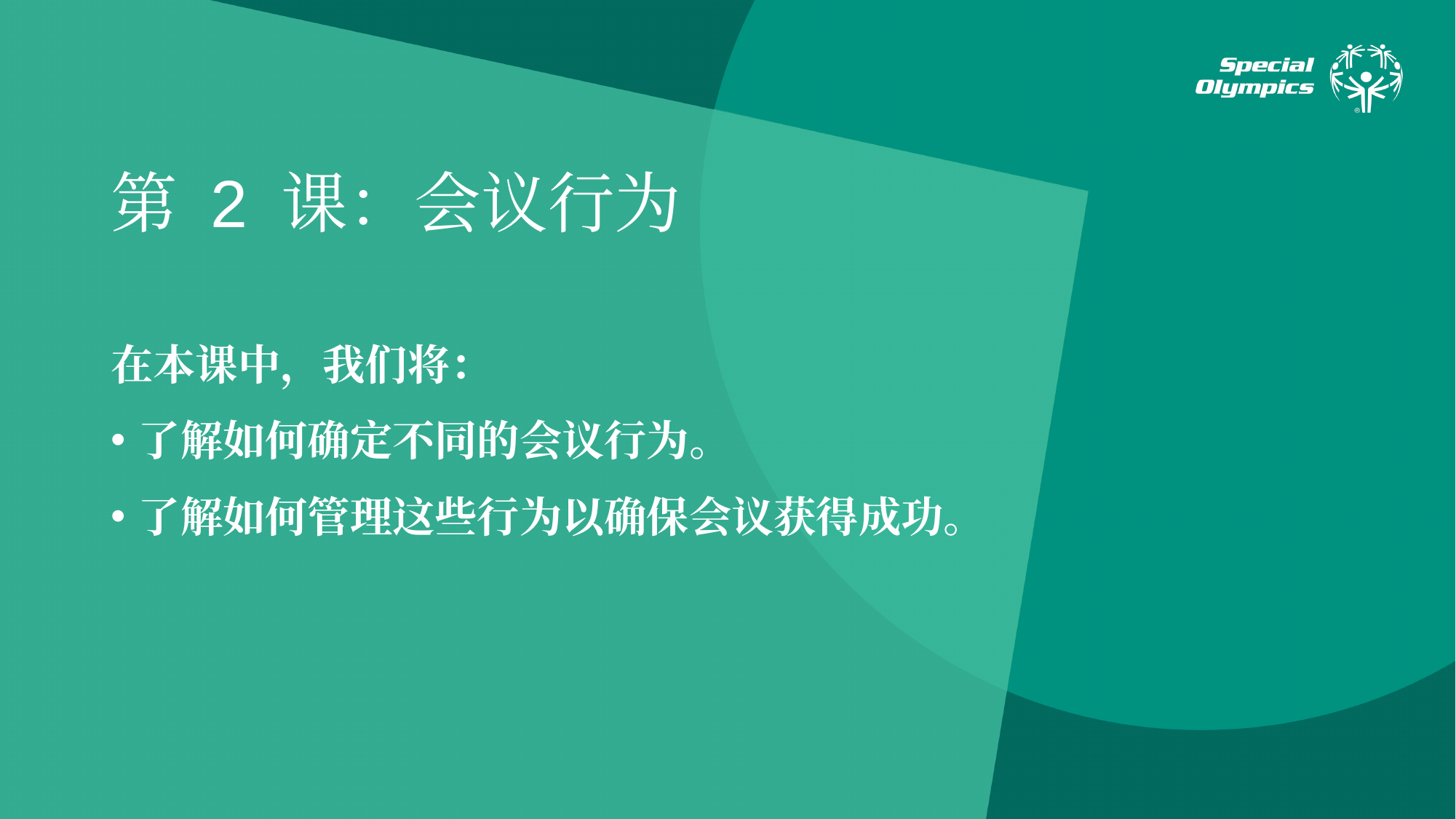

# 第 2 课：会议行为
在本课中，我们将：
了解如何确定不同的会议行为。
了解如何管理这些行为以确保会议获得成功。